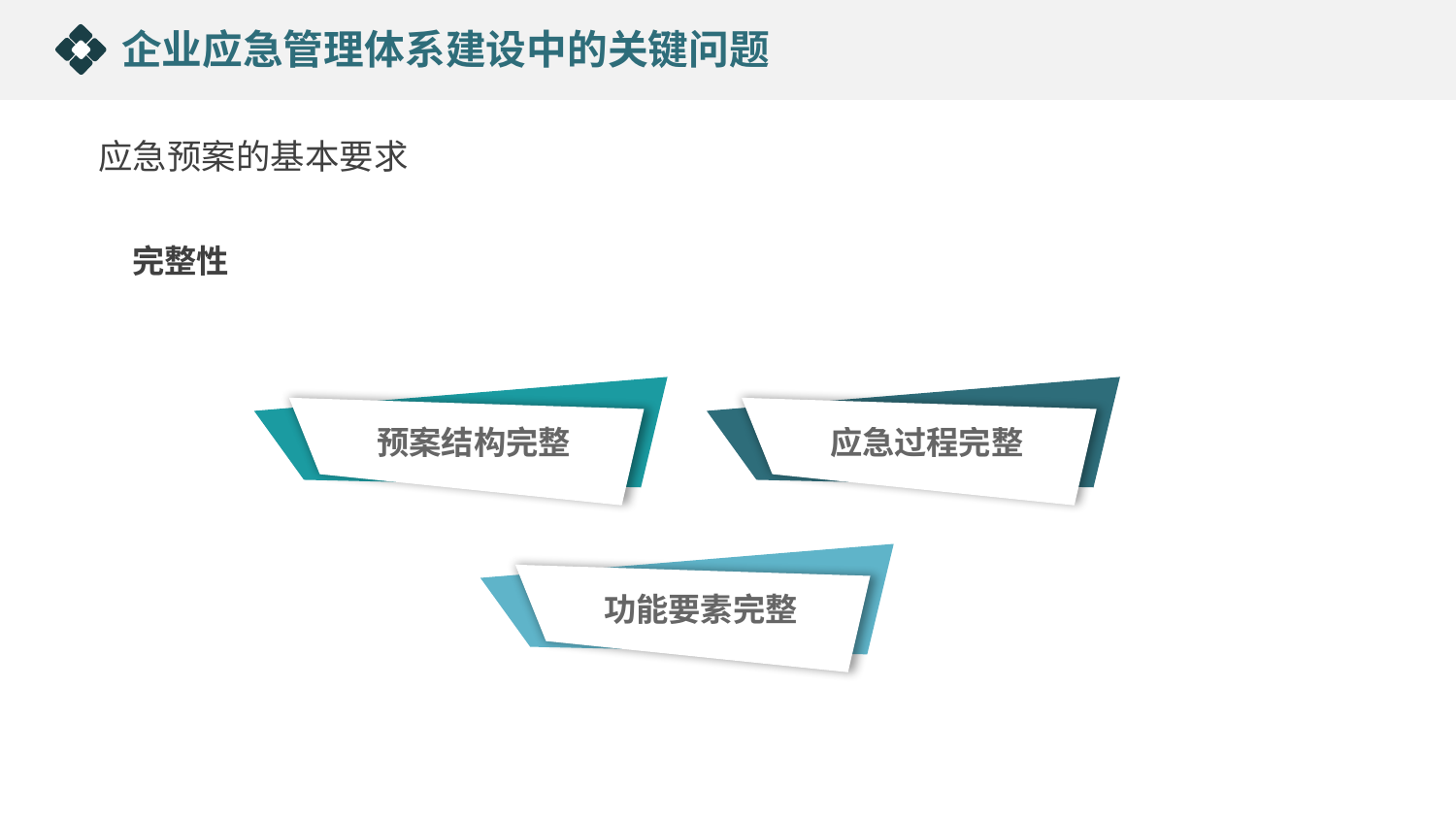

企业应急管理体系建设中的关键问题
应急预案的基本要求
完整性

预案结构完整
应急过程完整

功能要素完整